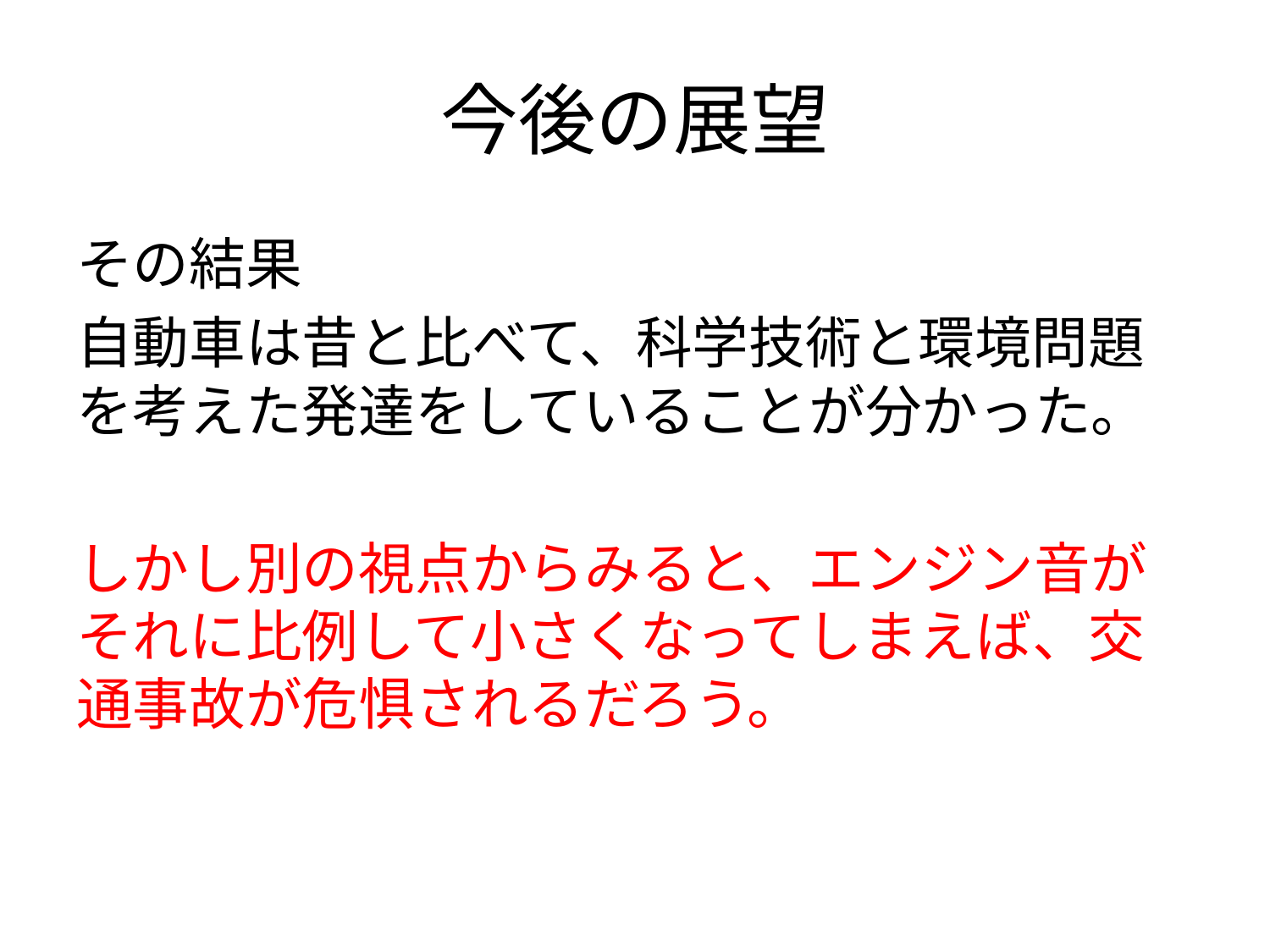

# 今後の展望
その結果
自動車は昔と比べて、科学技術と環境問題を考えた発達をしていることが分かった。

しかし別の視点からみると、エンジン音がそれに比例して小さくなってしまえば、交通事故が危惧されるだろう。